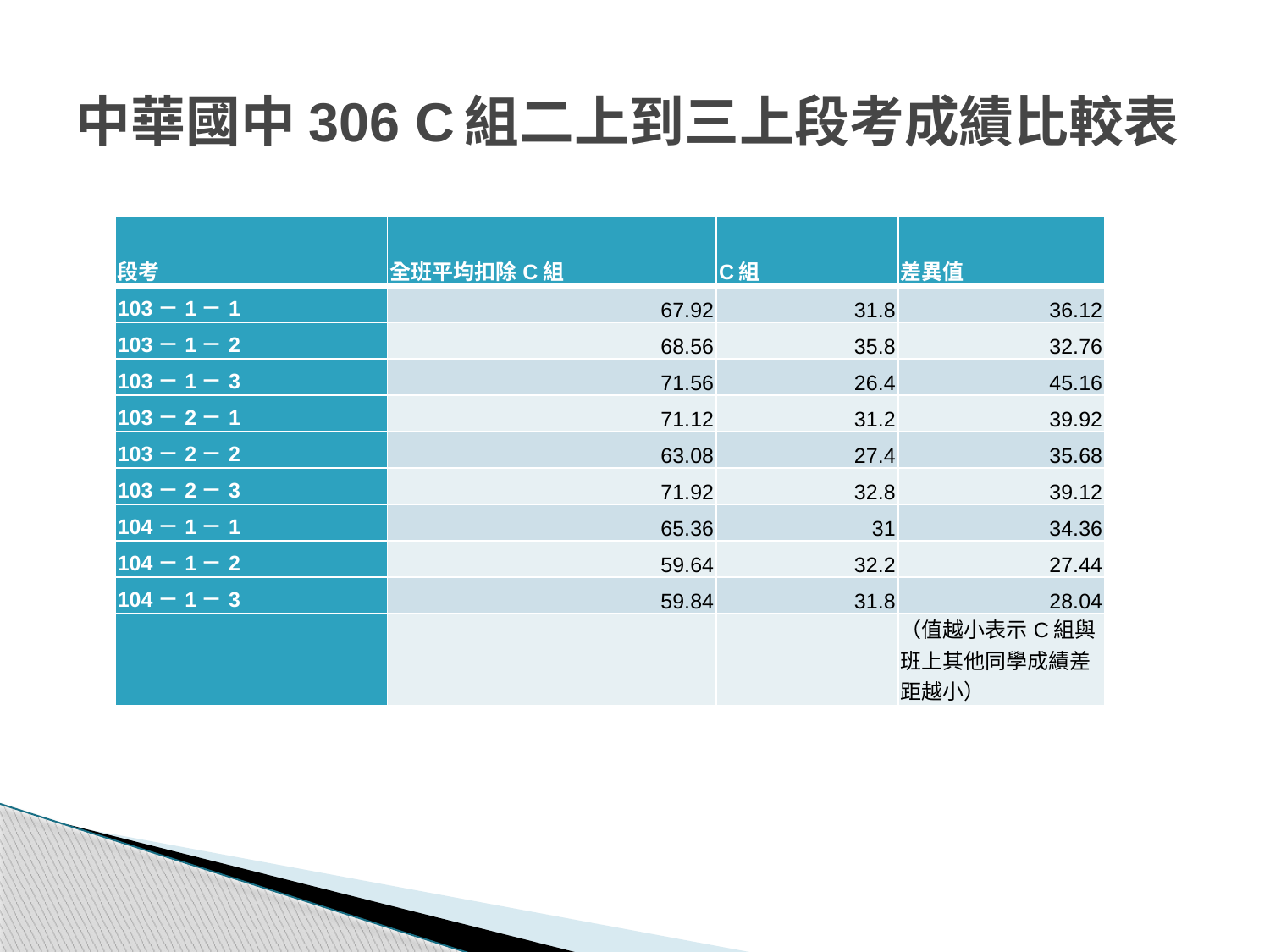

# 中華國中306 C組二上到三上段考成績比較表
| 段考 | 全班平均扣除C組 | C組 | 差異值 |
| --- | --- | --- | --- |
| 103－1－1 | 67.92 | 31.8 | 36.12 |
| 103－1－2 | 68.56 | 35.8 | 32.76 |
| 103－1－3 | 71.56 | 26.4 | 45.16 |
| 103－2－1 | 71.12 | 31.2 | 39.92 |
| 103－2－2 | 63.08 | 27.4 | 35.68 |
| 103－2－3 | 71.92 | 32.8 | 39.12 |
| 104－1－1 | 65.36 | 31 | 34.36 |
| 104－1－2 | 59.64 | 32.2 | 27.44 |
| 104－1－3 | 59.84 | 31.8 | 28.04 |
|  |  |  | （值越小表示C組與班上其他同學成績差距越小） |